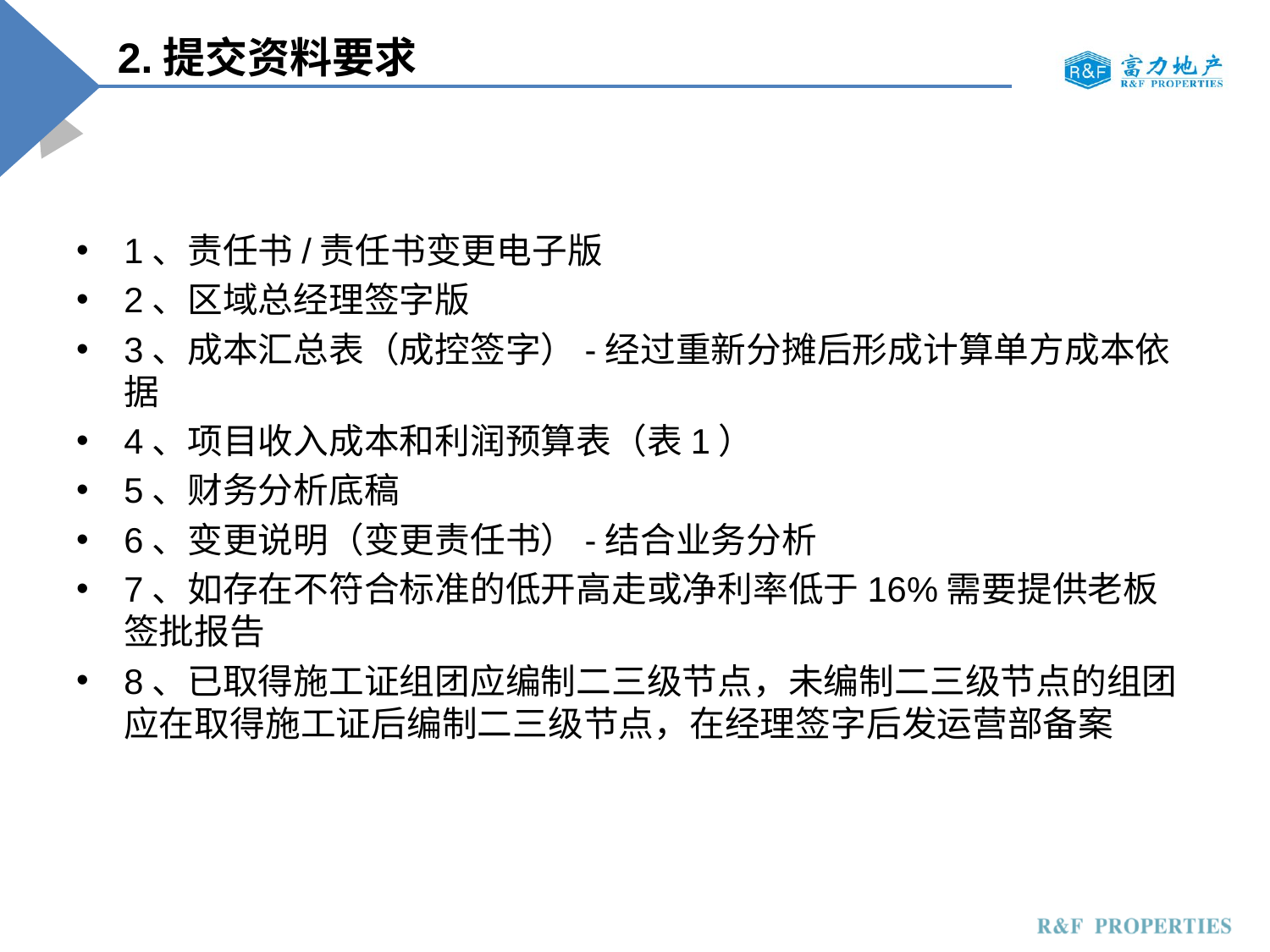

2.提交资料要求
1、责任书/责任书变更电子版
2、区域总经理签字版
3、成本汇总表（成控签字）-经过重新分摊后形成计算单方成本依据
4、项目收入成本和利润预算表（表1）
5、财务分析底稿
6、变更说明（变更责任书）-结合业务分析
7、如存在不符合标准的低开高走或净利率低于16%需要提供老板签批报告
8、已取得施工证组团应编制二三级节点，未编制二三级节点的组团应在取得施工证后编制二三级节点，在经理签字后发运营部备案